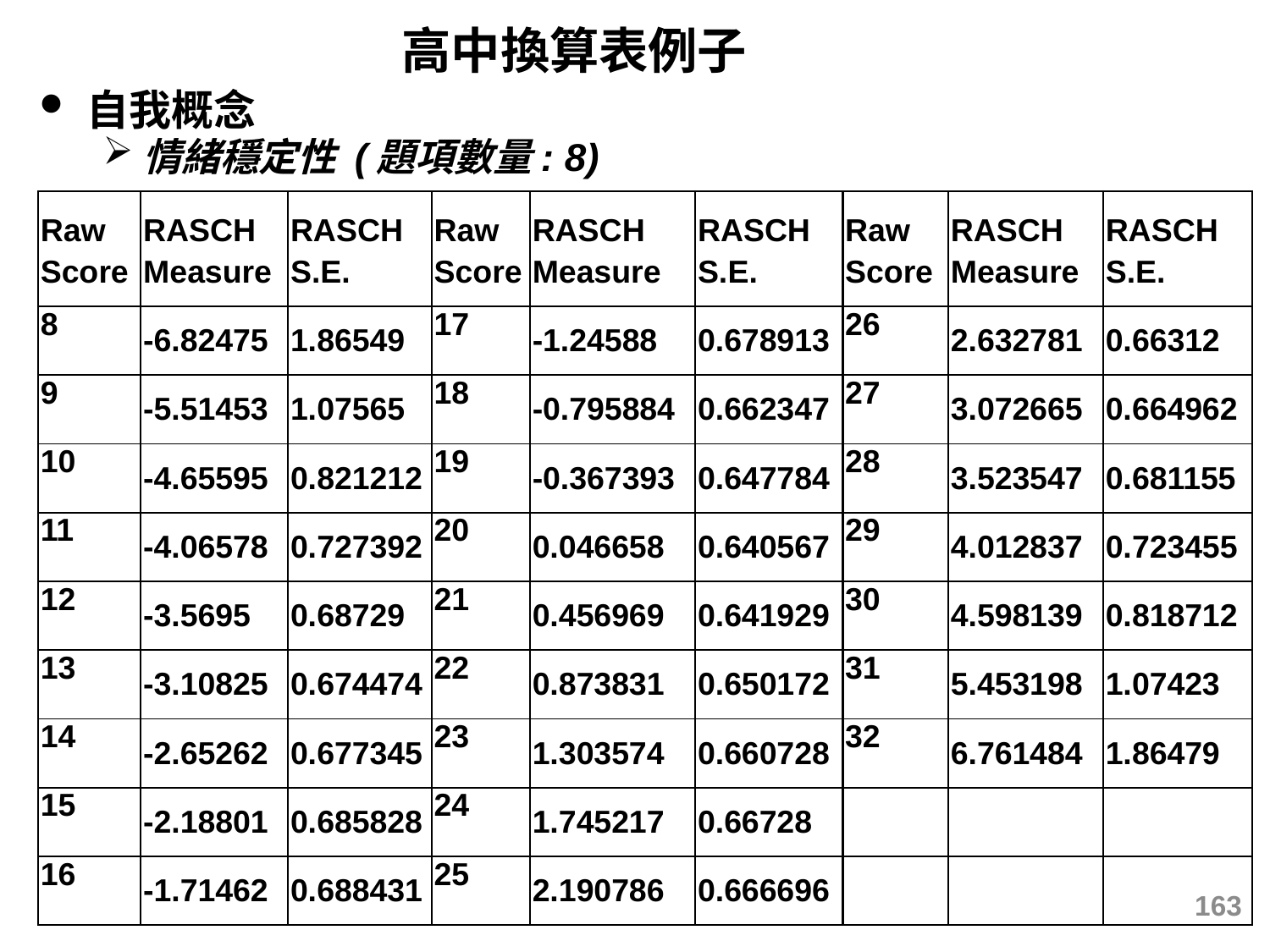

# 高中換算表例子
自我概念
情緒穩定性 (題項數量: 8)
| Raw Score | RASCH Measure | RASCH S.E. | Raw Score | RASCH Measure | RASCH S.E. | Raw Score | RASCH Measure | RASCH S.E. |
| --- | --- | --- | --- | --- | --- | --- | --- | --- |
| 8 | -6.82475 | 1.86549 | 17 | -1.24588 | 0.678913 | 26 | 2.632781 | 0.66312 |
| 9 | -5.51453 | 1.07565 | 18 | -0.795884 | 0.662347 | 27 | 3.072665 | 0.664962 |
| 10 | -4.65595 | 0.821212 | 19 | -0.367393 | 0.647784 | 28 | 3.523547 | 0.681155 |
| 11 | -4.06578 | 0.727392 | 20 | 0.046658 | 0.640567 | 29 | 4.012837 | 0.723455 |
| 12 | -3.5695 | 0.68729 | 21 | 0.456969 | 0.641929 | 30 | 4.598139 | 0.818712 |
| 13 | -3.10825 | 0.674474 | 22 | 0.873831 | 0.650172 | 31 | 5.453198 | 1.07423 |
| 14 | -2.65262 | 0.677345 | 23 | 1.303574 | 0.660728 | 32 | 6.761484 | 1.86479 |
| 15 | -2.18801 | 0.685828 | 24 | 1.745217 | 0.66728 |  |  |  |
| 16 | -1.71462 | 0.688431 | 25 | 2.190786 | 0.666696 |  |  |  |
163